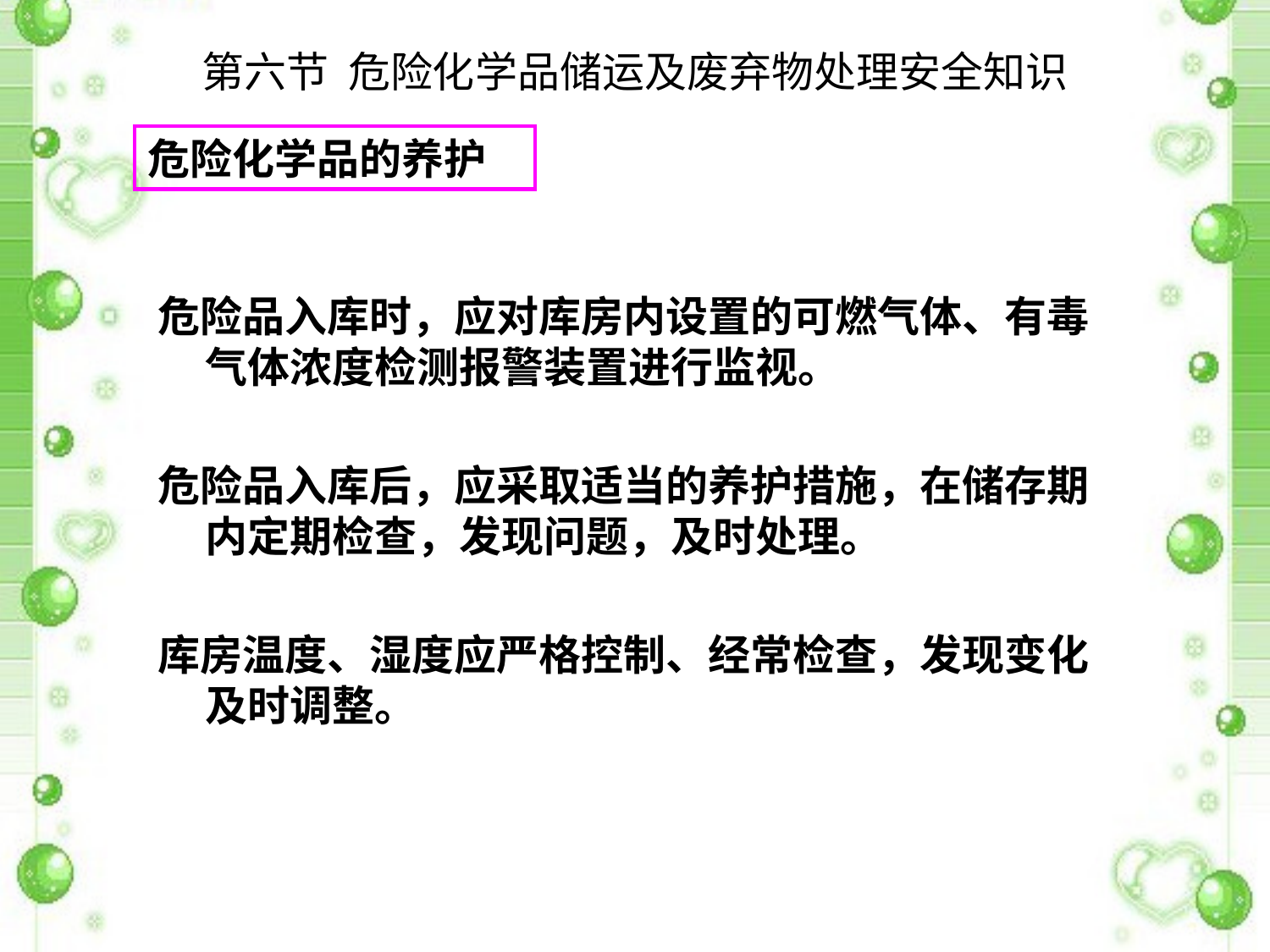

第六节  危险化学品储运及废弃物处理安全知识
危险化学品的养护
危险品入库时，应对库房内设置的可燃气体、有毒气体浓度检测报警装置进行监视。

危险品入库后，应采取适当的养护措施，在储存期内定期检查，发现问题，及时处理。

库房温度、湿度应严格控制、经常检查，发现变化及时调整。